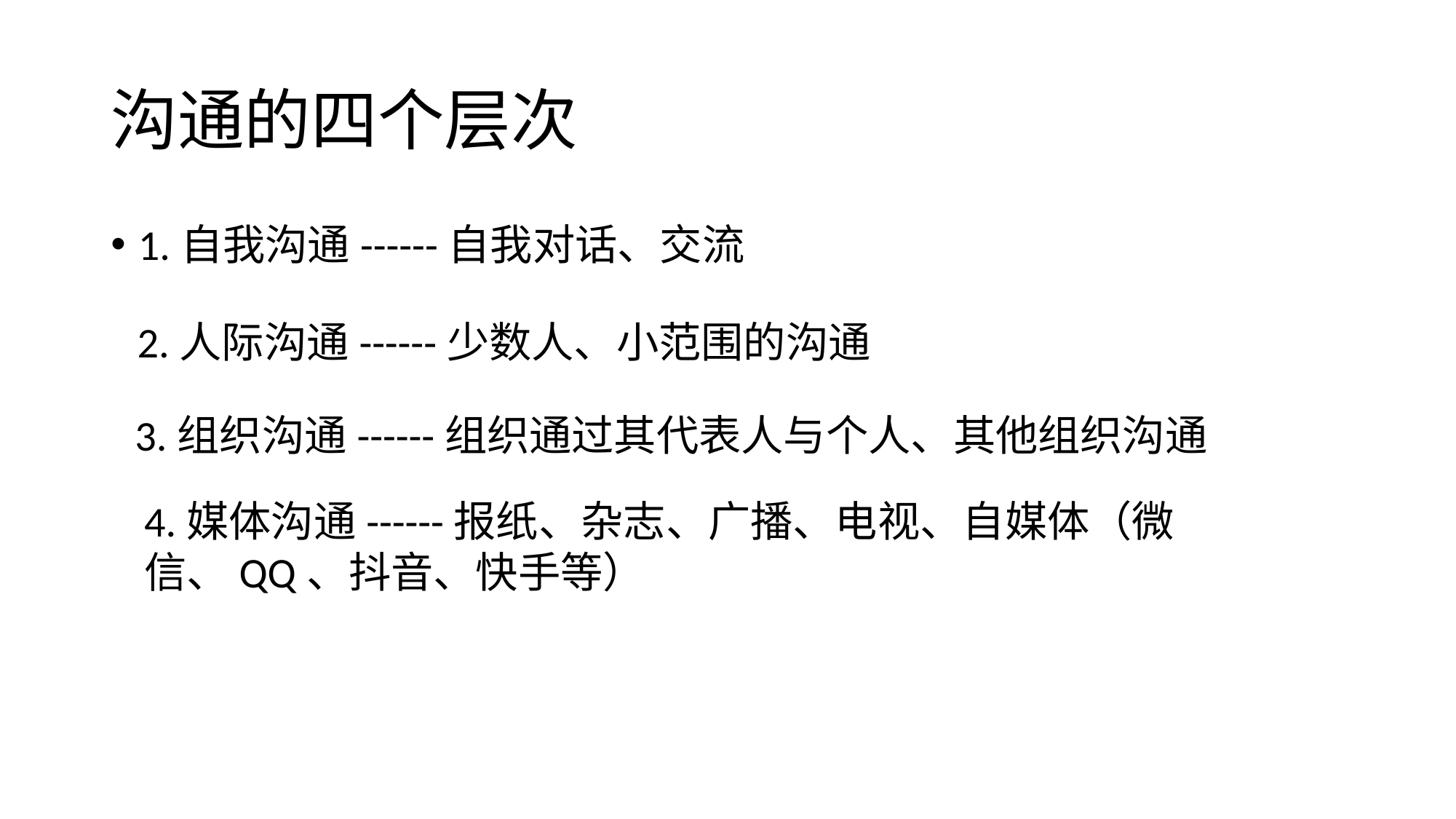

# 沟通的四个层次
1.自我沟通------自我对话、交流
2.人际沟通------少数人、小范围的沟通
3.组织沟通------组织通过其代表人与个人、其他组织沟通
4.媒体沟通------报纸、杂志、广播、电视、自媒体（微信、QQ、抖音、快手等）